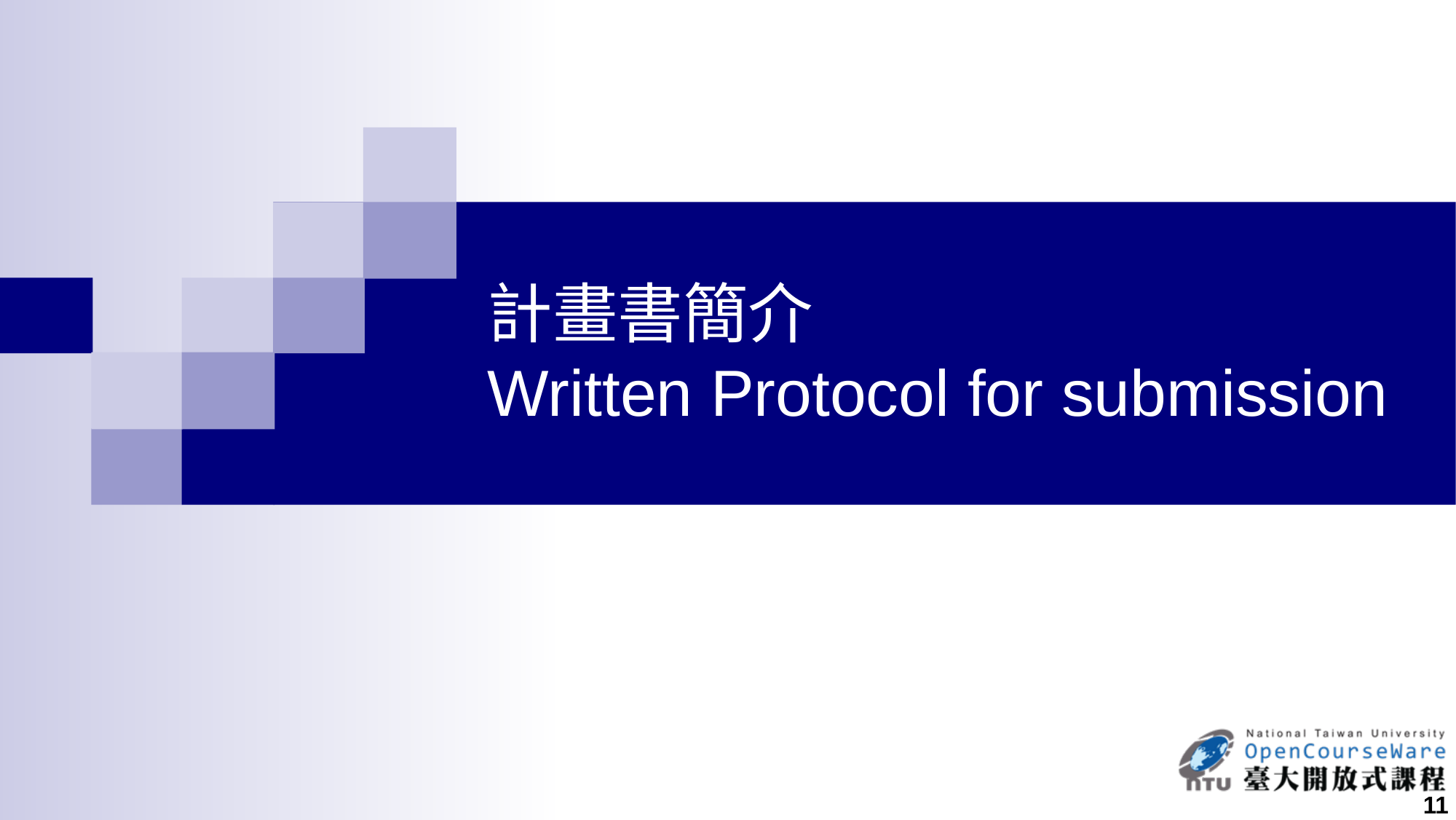

# 計畫書簡介 Written Protocol for submission
11